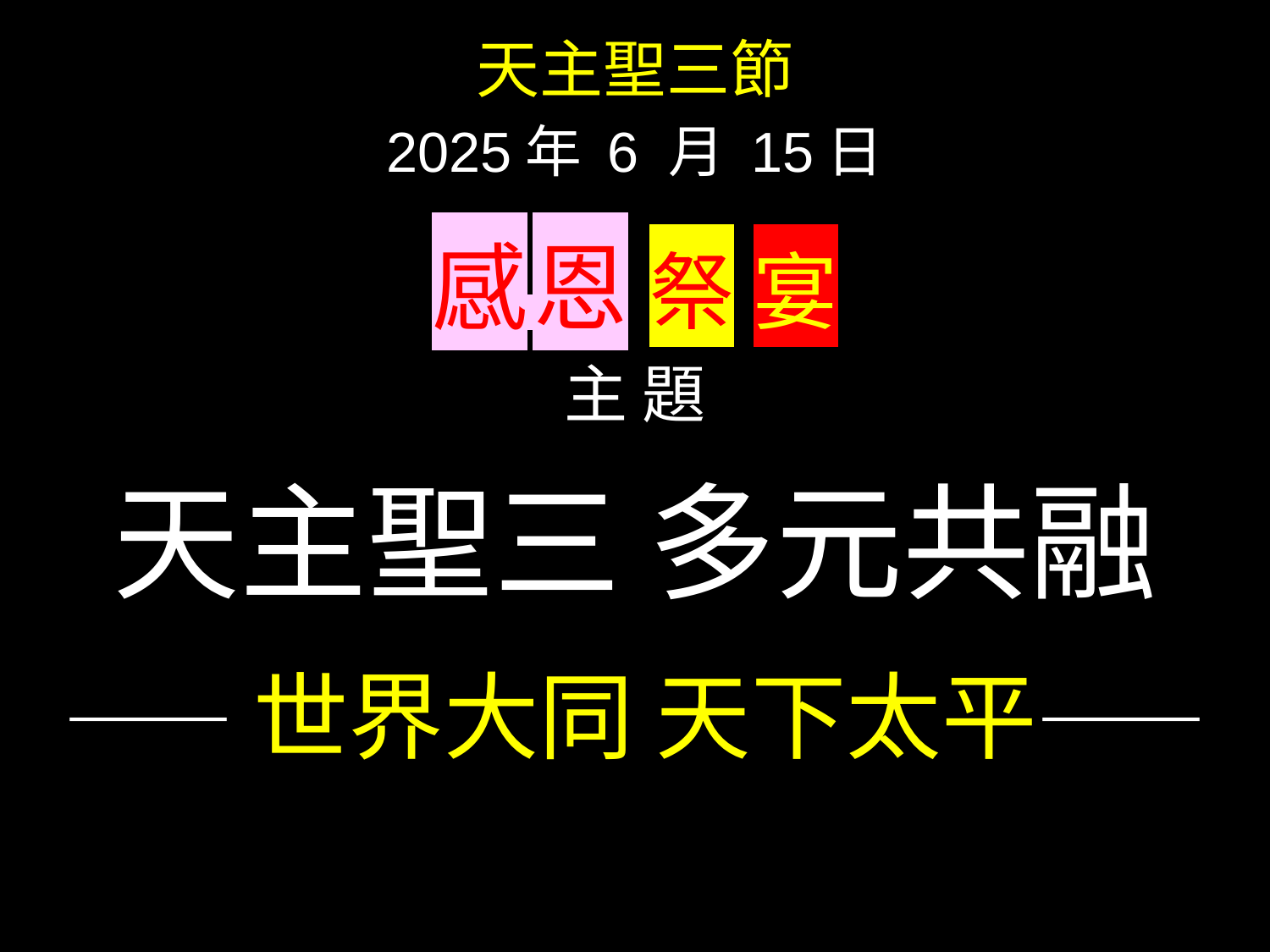

天主聖三節
2025年 6 月 15日

感 恩 祭 宴

主 題
天主聖三 多元共融
——世界大同 天下太平——